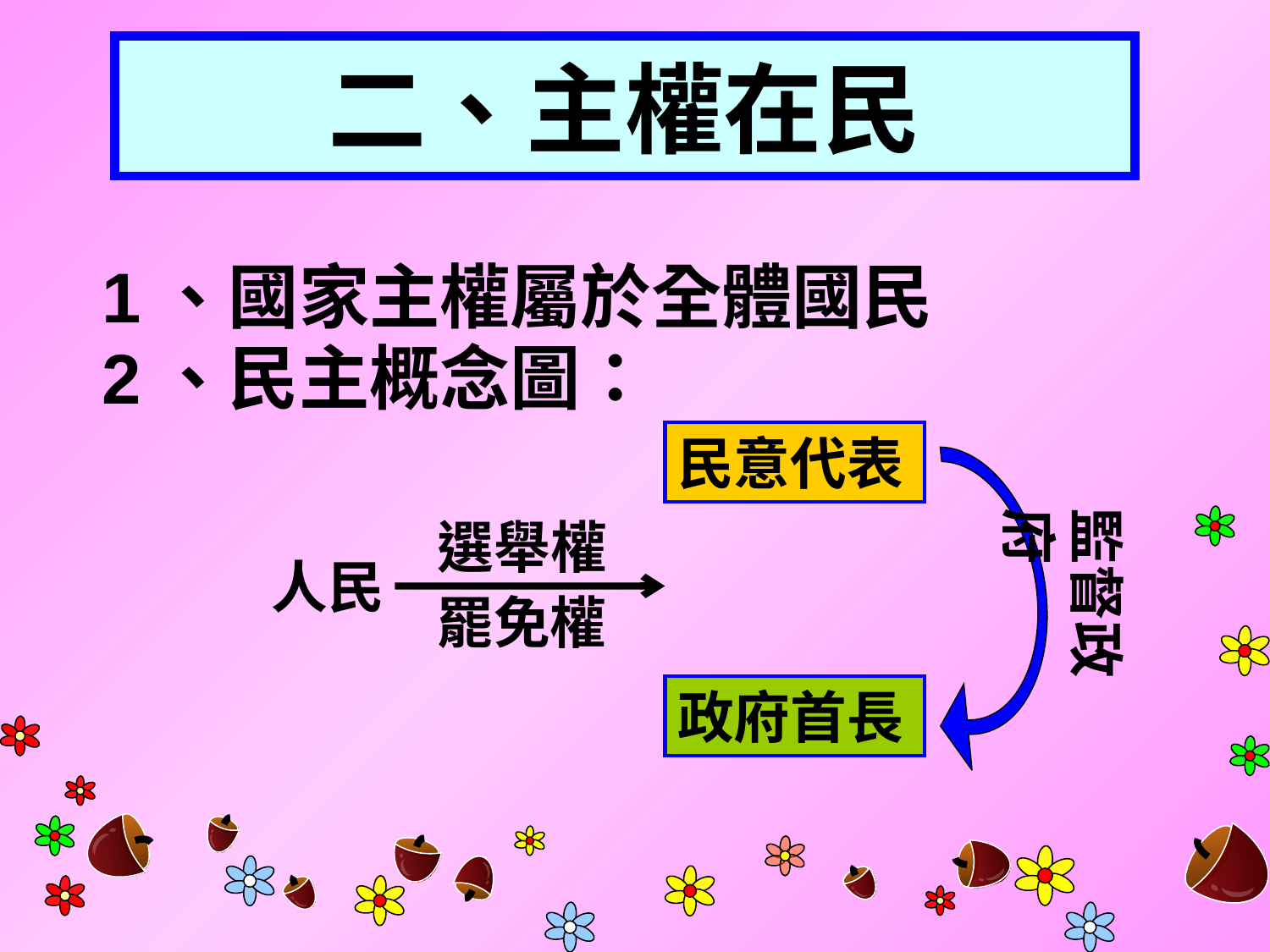

# 二、主權在民
1、國家主權屬於全體國民
2、民主概念圖：

民意代表
監督政府

選舉權
人民
罷免權

政府首長